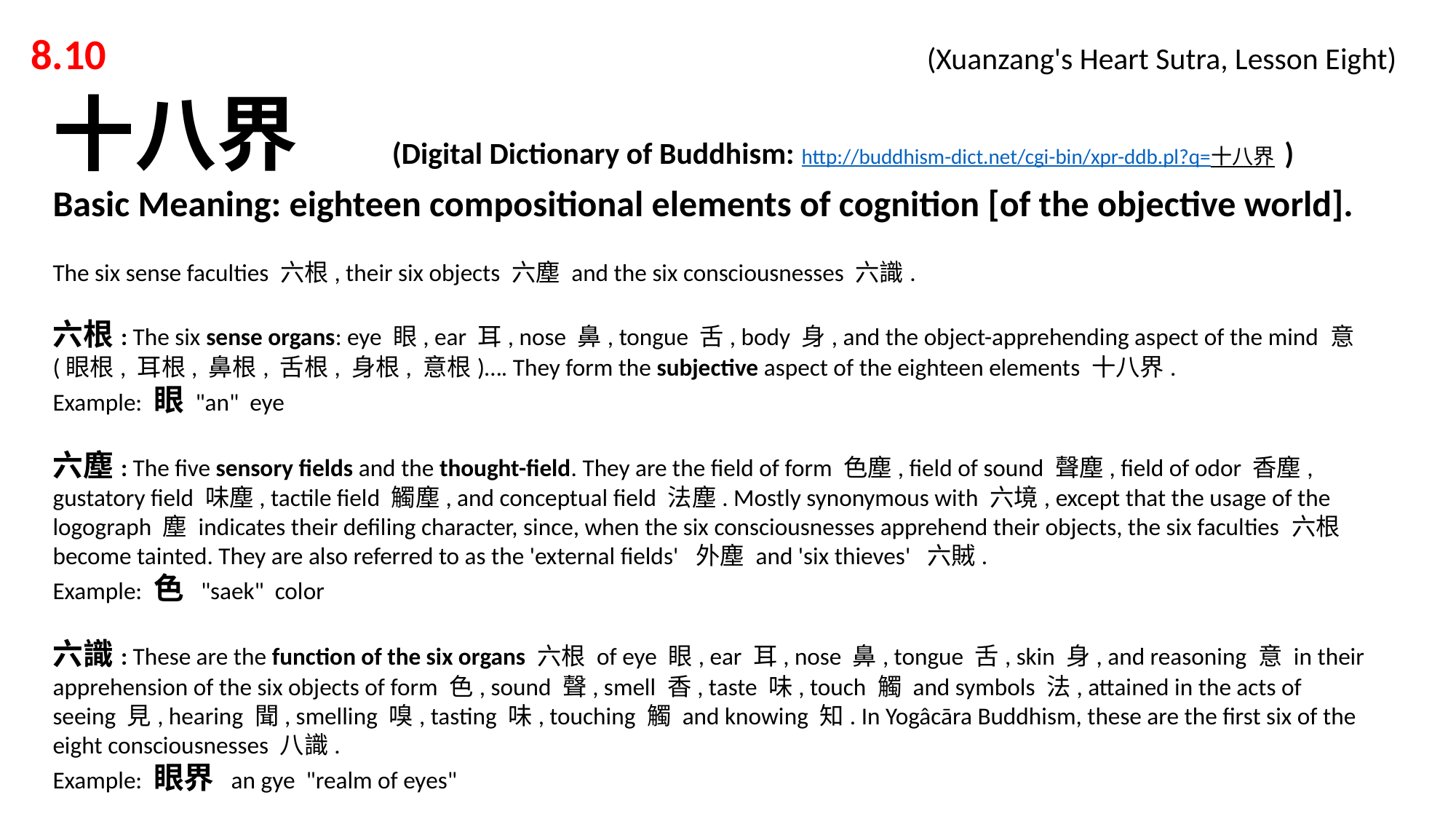

8.10  			  			                         (Xuanzang's Heart Sutra, Lesson Eight)
十八界    (Digital Dictionary of Buddhism: http://buddhism-dict.net/cgi-bin/xpr-ddb.pl?q=十八界 )
Basic Meaning: eighteen compositional elements of cognition [of the objective world].

The six sense faculties 六根, their six objects 六塵 and the six consciousnesses 六識.

六根: The six sense organs: eye 眼, ear 耳, nose 鼻, tongue 舌, body 身, and the object-apprehending aspect of the mind 意 (眼根, 耳根, 鼻根, 舌根, 身根, 意根)…. They form the subjective aspect of the eighteen elements 十八界.
Example: 眼 "an"  eye

六塵: The five sensory fields and the thought-field. They are the field of form 色塵, field of sound 聲塵, field of odor 香塵, gustatory field 味塵, tactile field 觸塵, and conceptual field 法塵. Mostly synonymous with 六境, except that the usage of the logograph 塵 indicates their defiling character, since, when the six consciousnesses apprehend their objects, the six faculties 六根 become tainted. They are also referred to as the 'external fields'  外塵 and 'six thieves'  六賊.
Example: 色  "saek"  color

六識: These are the function of the six organs 六根 of eye 眼, ear 耳, nose 鼻, tongue 舌, skin 身, and reasoning 意 in their apprehension of the six objects of form 色, sound 聲, smell 香, taste 味, touch 觸 and symbols 法, attained in the acts of seeing 見, hearing 聞, smelling 嗅, tasting 味, touching 觸 and knowing 知. In Yogâcāra Buddhism, these are the first six of the eight consciousnesses 八識.
Example: 眼界  an gye  "realm of eyes"